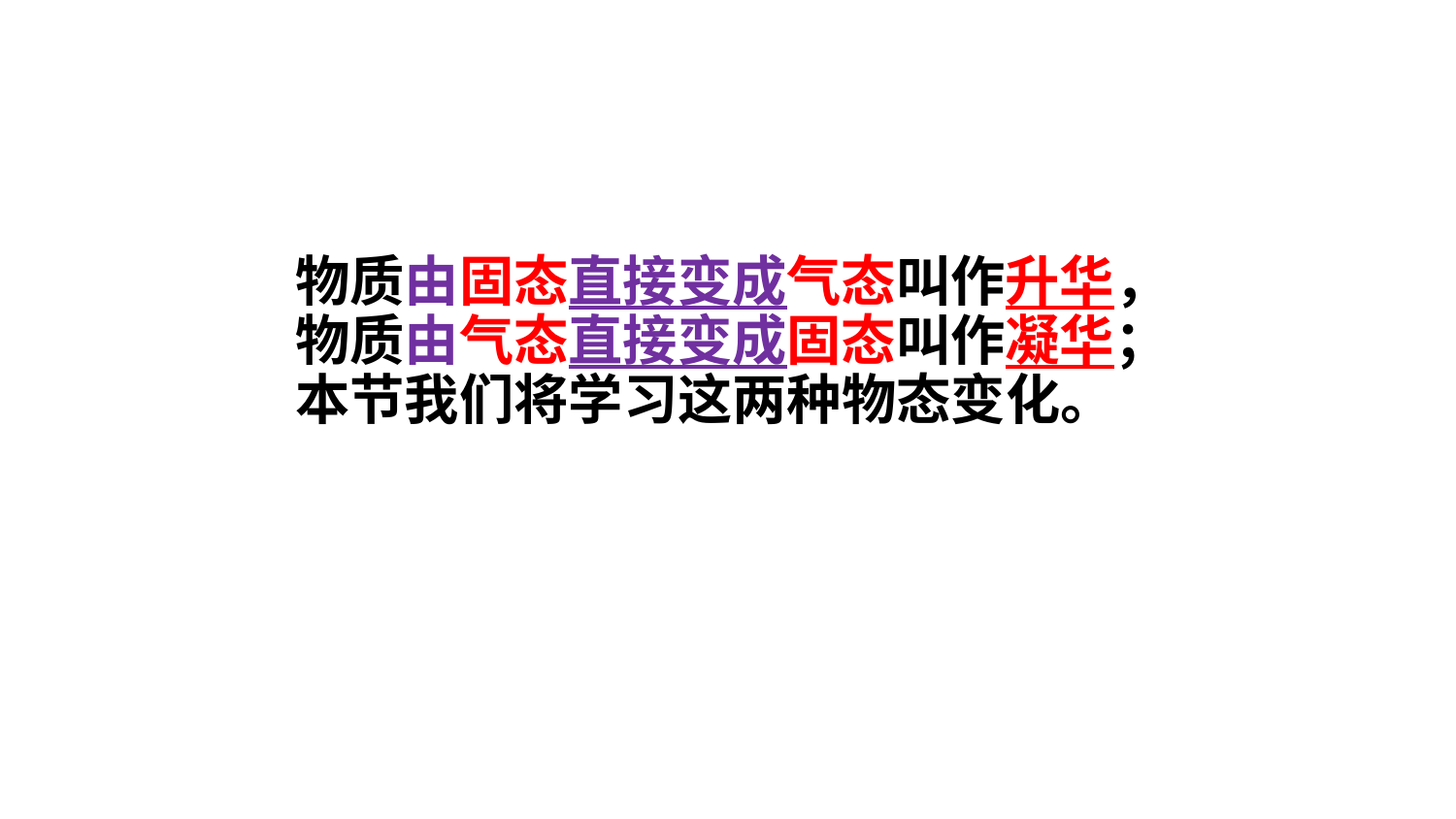

# 物质由固态直接变成气态叫作升华， 物质由气态直接变成固态叫作凝华； 本节我们将学习这两种物态变化。